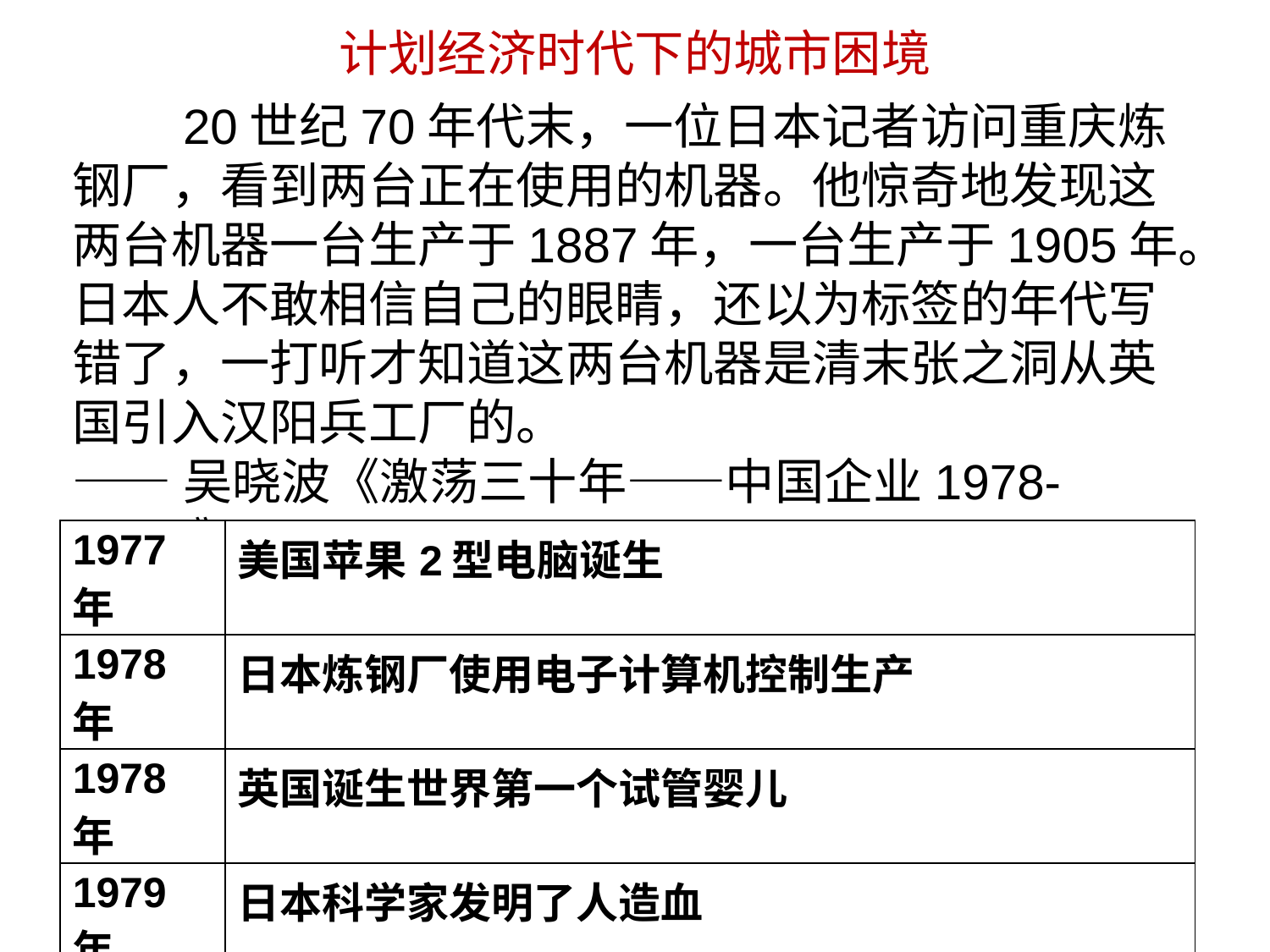

计划经济时代下的城市困境
　　20世纪70年代末，一位日本记者访问重庆炼钢厂，看到两台正在使用的机器。他惊奇地发现这两台机器一台生产于1887年，一台生产于1905年。日本人不敢相信自己的眼睛，还以为标签的年代写错了，一打听才知道这两台机器是清末张之洞从英国引入汉阳兵工厂的。
——吴晓波《激荡三十年——中国企业1978-2008》
| 1977年 | 美国苹果2型电脑诞生 |
| --- | --- |
| 1978年 | 日本炼钢厂使用电子计算机控制生产 |
| 1978年 | 英国诞生世界第一个试管婴儿 |
| 1979年 | 日本科学家发明了人造血 |
| 1979年 | 世界第一台手提微电脑诞生 |
中国经济落后于世界，一个世纪的差距！